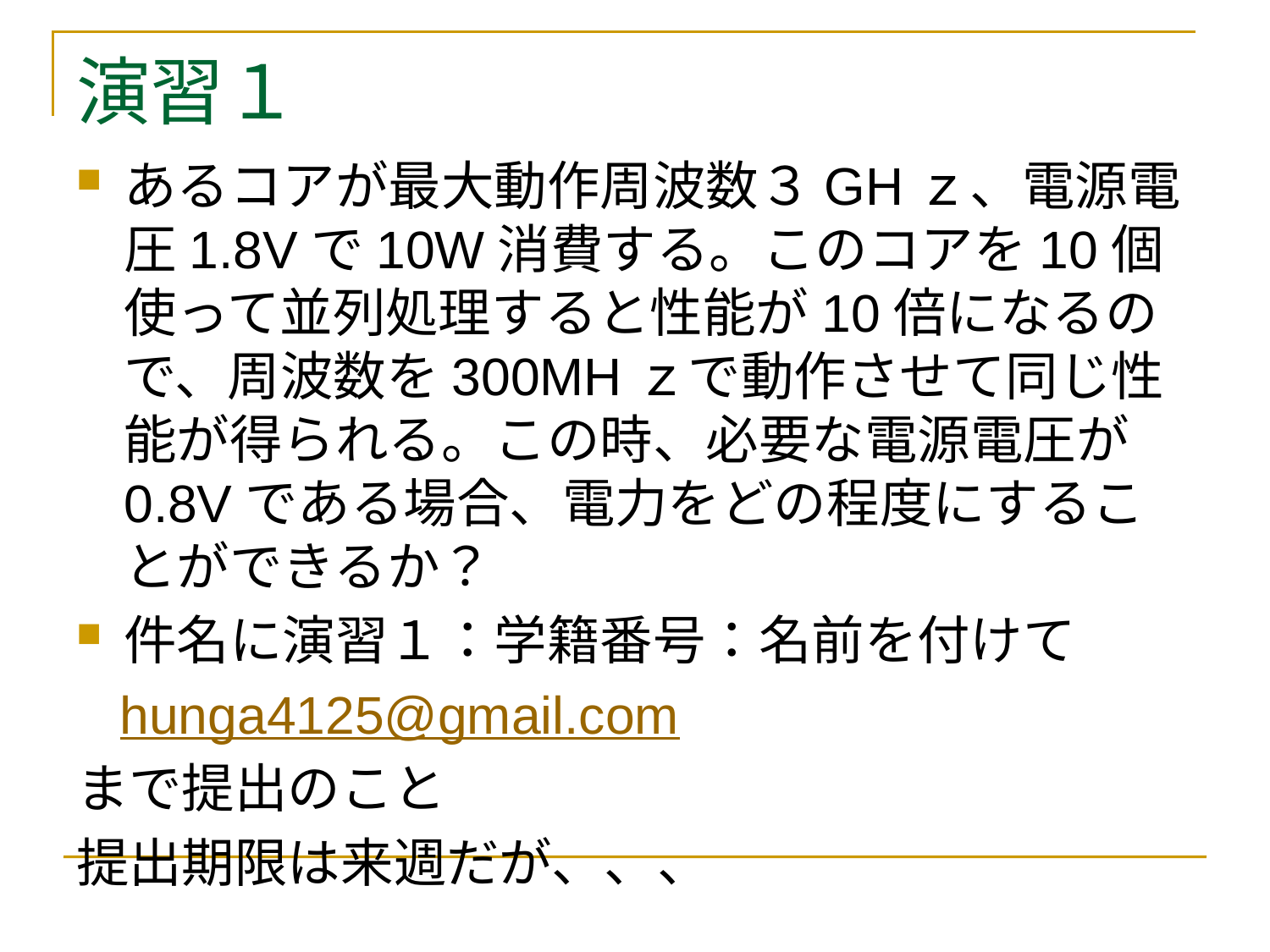

# 演習１
あるコアが最大動作周波数３GHｚ、電源電圧1.8Vで10W消費する。このコアを10個使って並列処理すると性能が10倍になるので、周波数を300MHｚで動作させて同じ性能が得られる。この時、必要な電源電圧が0.8Vである場合、電力をどの程度にすることができるか？
件名に演習１：学籍番号：名前を付けて
   hunga4125@gmail.com
まで提出のこと
提出期限は来週だが、、、